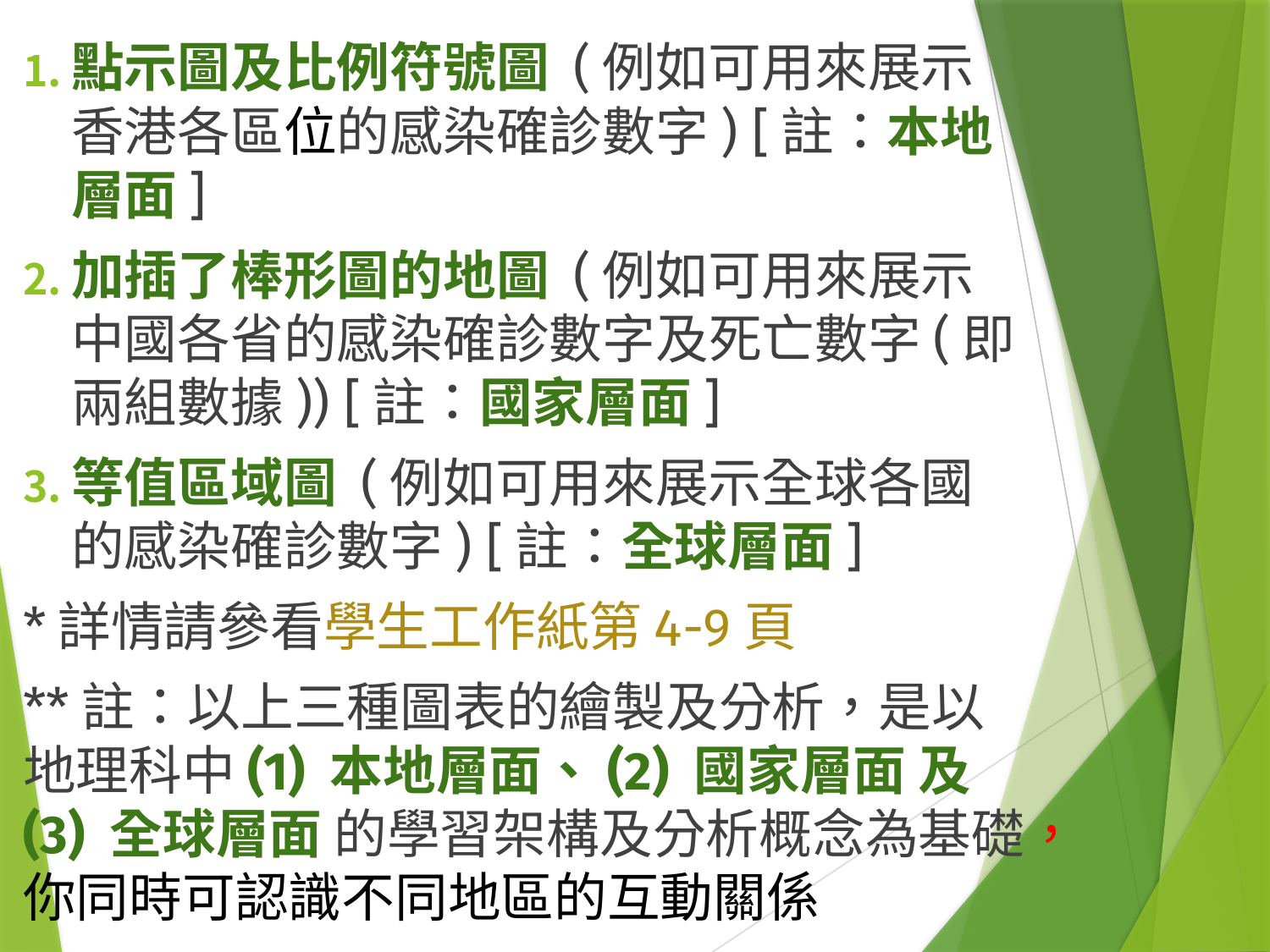

點示圖及比例符號圖 (例如可用來展示香港各區位的感染確診數字) [註：本地層面]
加插了棒形圖的地圖 (例如可用來展示中國各省的感染確診數字及死亡數字(即兩組數據)) [註：國家層面]
等值區域圖 (例如可用來展示全球各國的感染確診數字) [註：全球層面]
*詳情請參看學生工作紙第4-9頁
**註：以上三種圖表的繪製及分析，是以地理科中(1) 本地層面、(2) 國家層面 及 (3) 全球層面 的學習架構及分析概念為基礎，你同時可認識不同地區的互動關係